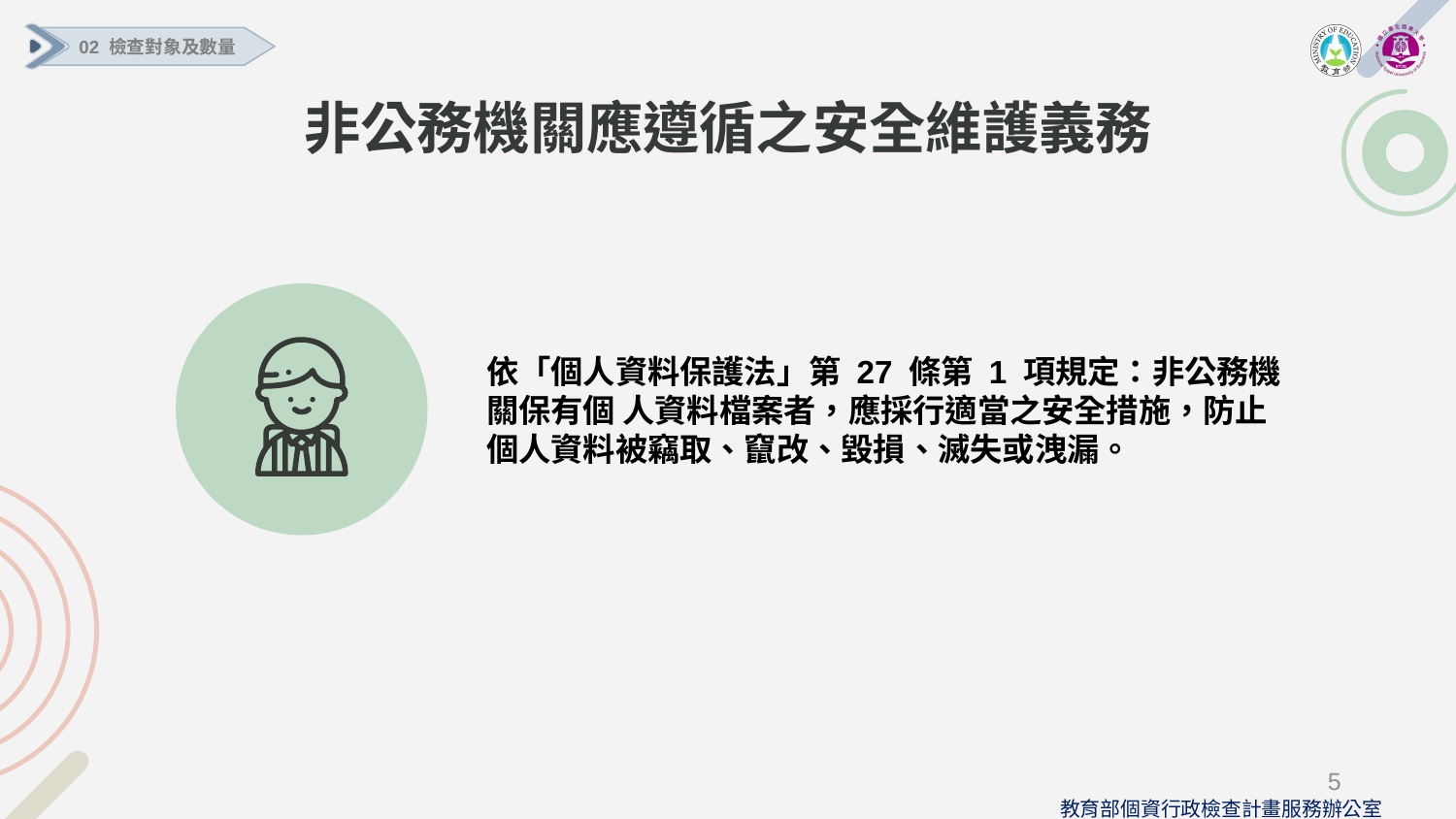

02 檢查對象及數量

# 非公務機關應遵循之安全維護義務

依「個人資料保護法」第 27 條第 1 項規定：非公務機關保有個 人資料檔案者，應採行適當之安全措施，防止個人資料被竊取、竄改、毀損、滅失或洩漏。

5